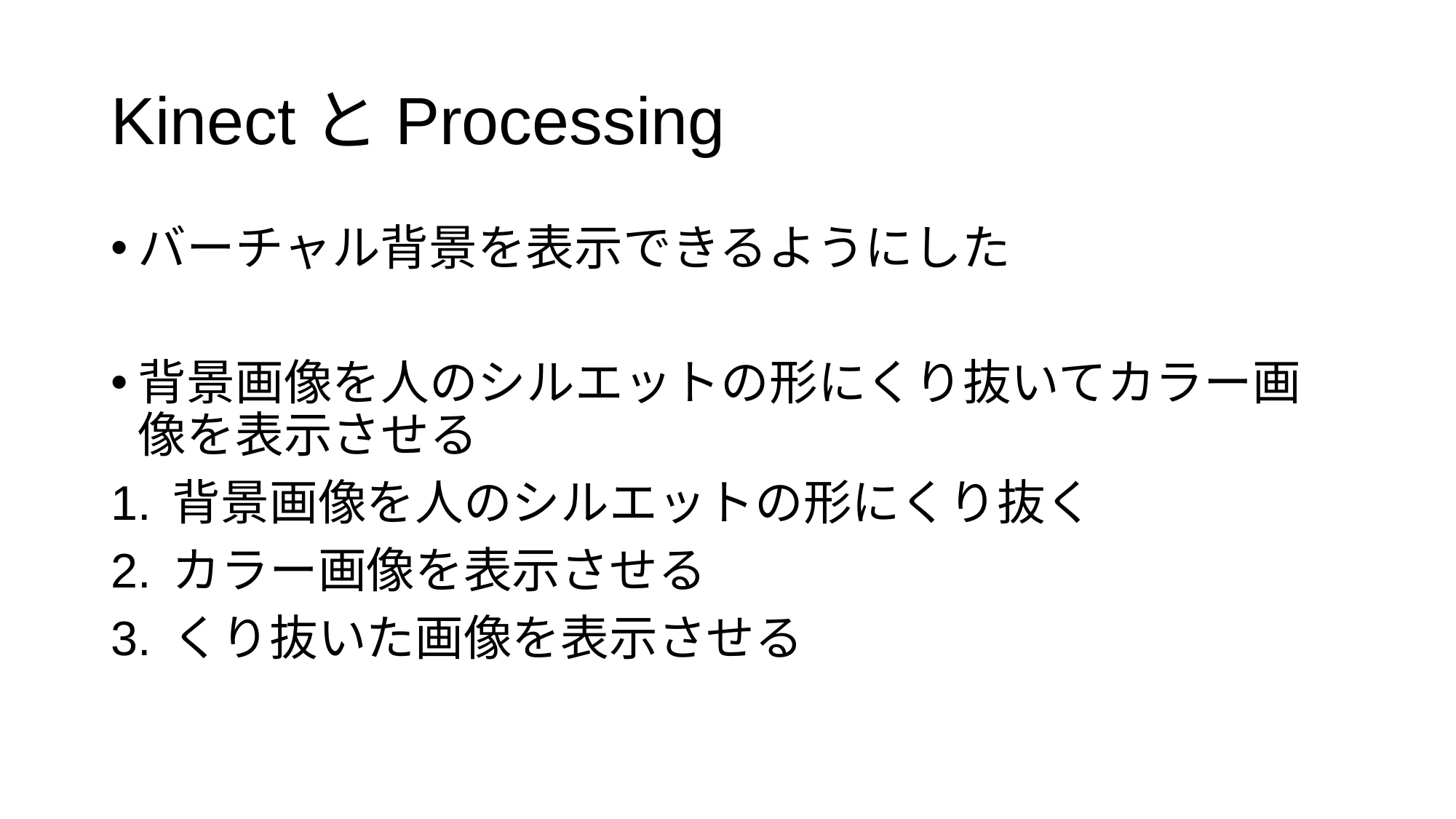

# KinectとProcessing
バーチャル背景を表示できるようにした

背景画像を人のシルエットの形にくり抜いてカラー画像を表示させる
背景画像を人のシルエットの形にくり抜く
カラー画像を表示させる
くり抜いた画像を表示させる